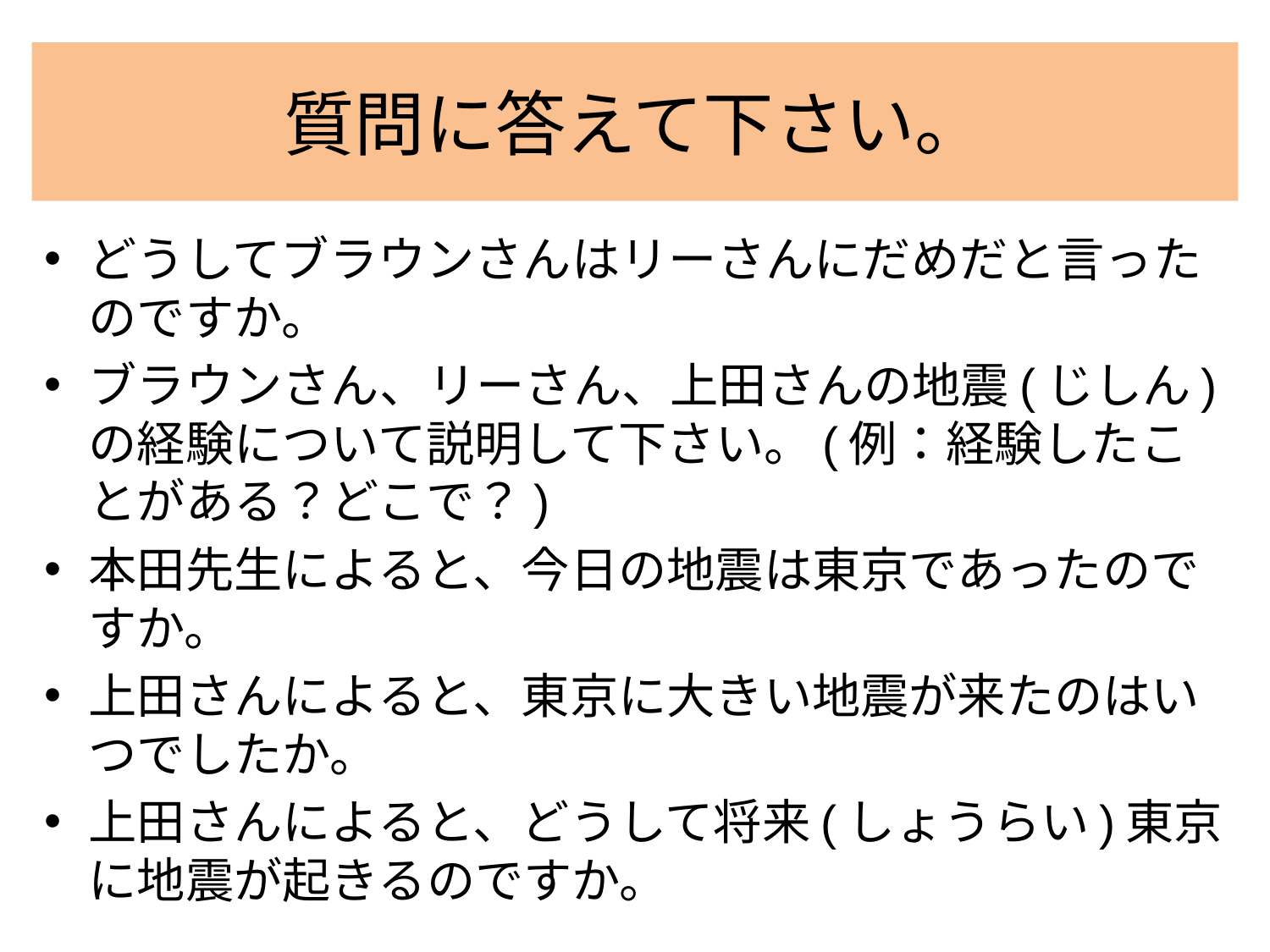

# 質問に答えて下さい。
どうしてブラウンさんはリーさんにだめだと言ったのですか。
ブラウンさん、リーさん、上田さんの地震(じしん)の経験について説明して下さい。(例：経験したことがある？どこで？)
本田先生によると、今日の地震は東京であったのですか。
上田さんによると、東京に大きい地震が来たのはいつでしたか。
上田さんによると、どうして将来(しょうらい)東京に地震が起きるのですか。